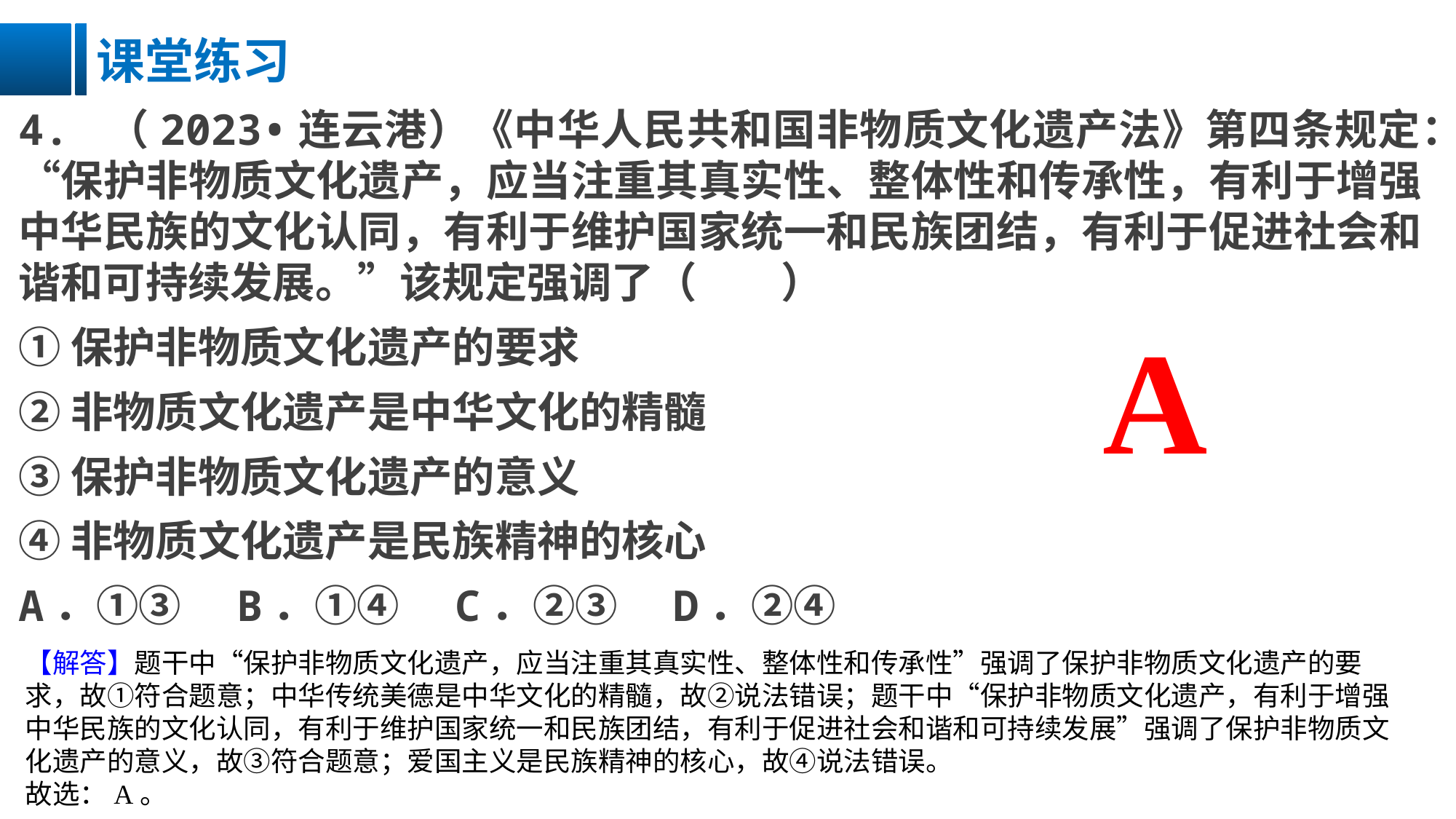

课堂练习
4. （2023•连云港）《中华人民共和国非物质文化遗产法》第四条规定：“保护非物质文化遗产，应当注重其真实性、整体性和传承性，有利于增强中华民族的文化认同，有利于维护国家统一和民族团结，有利于促进社会和谐和可持续发展。”该规定强调了（　　）
①保护非物质文化遗产的要求
②非物质文化遗产是中华文化的精髓
③保护非物质文化遗产的意义
④非物质文化遗产是民族精神的核心
A．①③	B．①④	C．②③	D．②④
A
【解答】题干中“保护非物质文化遗产，应当注重其真实性、整体性和传承性”强调了保护非物质文化遗产的要求，故①符合题意；中华传统美德是中华文化的精髓，故②说法错误；题干中“保护非物质文化遗产，有利于增强中华民族的文化认同，有利于维护国家统一和民族团结，有利于促进社会和谐和可持续发展”强调了保护非物质文化遗产的意义，故③符合题意；爱国主义是民族精神的核心，故④说法错误。故选：A。